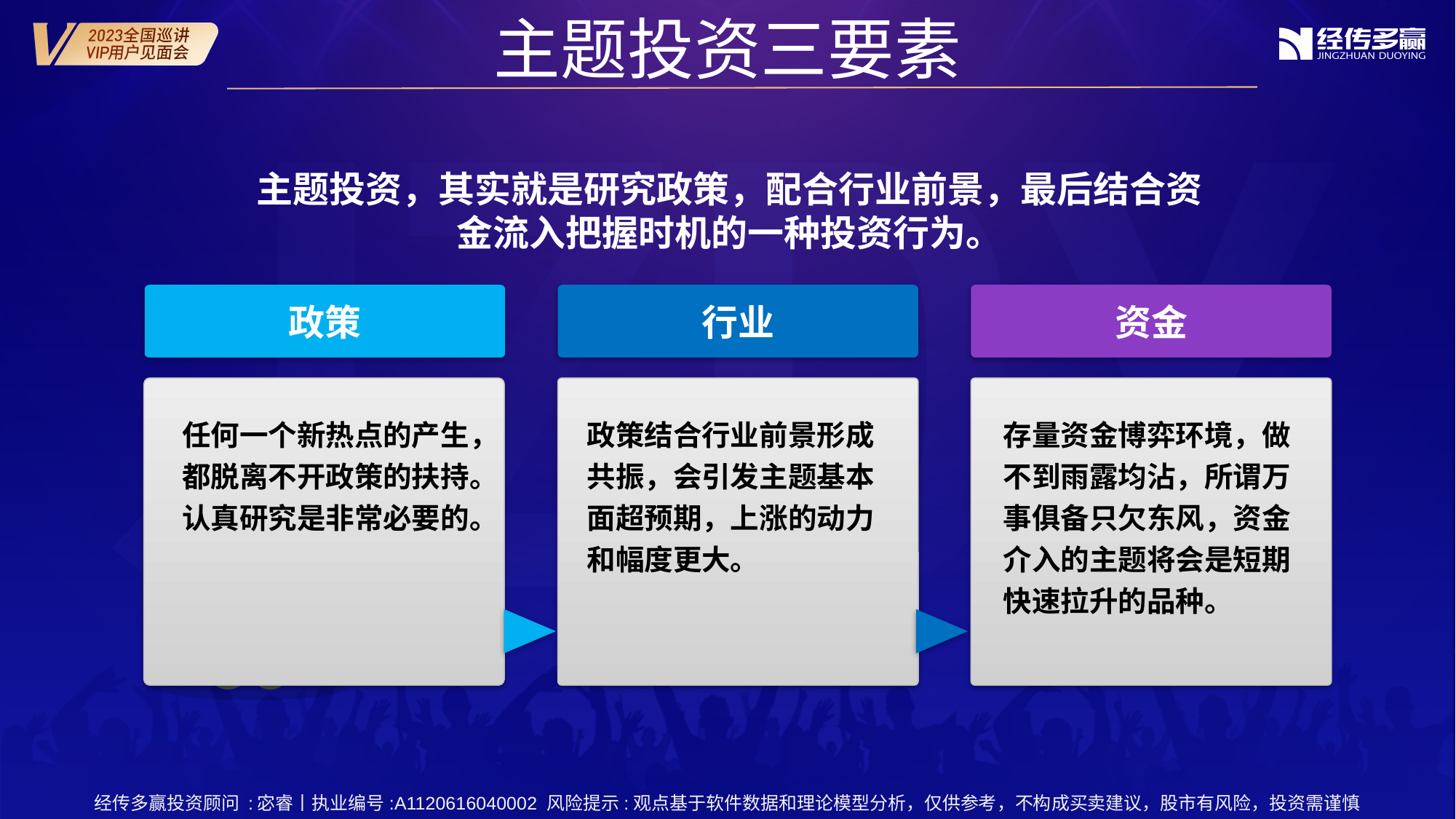

主题投资三要素
主题投资，其实就是研究政策，配合行业前景，最后结合资金流入把握时机的一种投资行为。
政策
行业
资金

任何一个新热点的产生，都脱离不开政策的扶持。认真研究是非常必要的。
政策结合行业前景形成共振，会引发主题基本面超预期，上涨的动力和幅度更大。
存量资金博弈环境，做不到雨露均沾，所谓万事俱备只欠东风，资金介入的主题将会是短期快速拉升的品种。